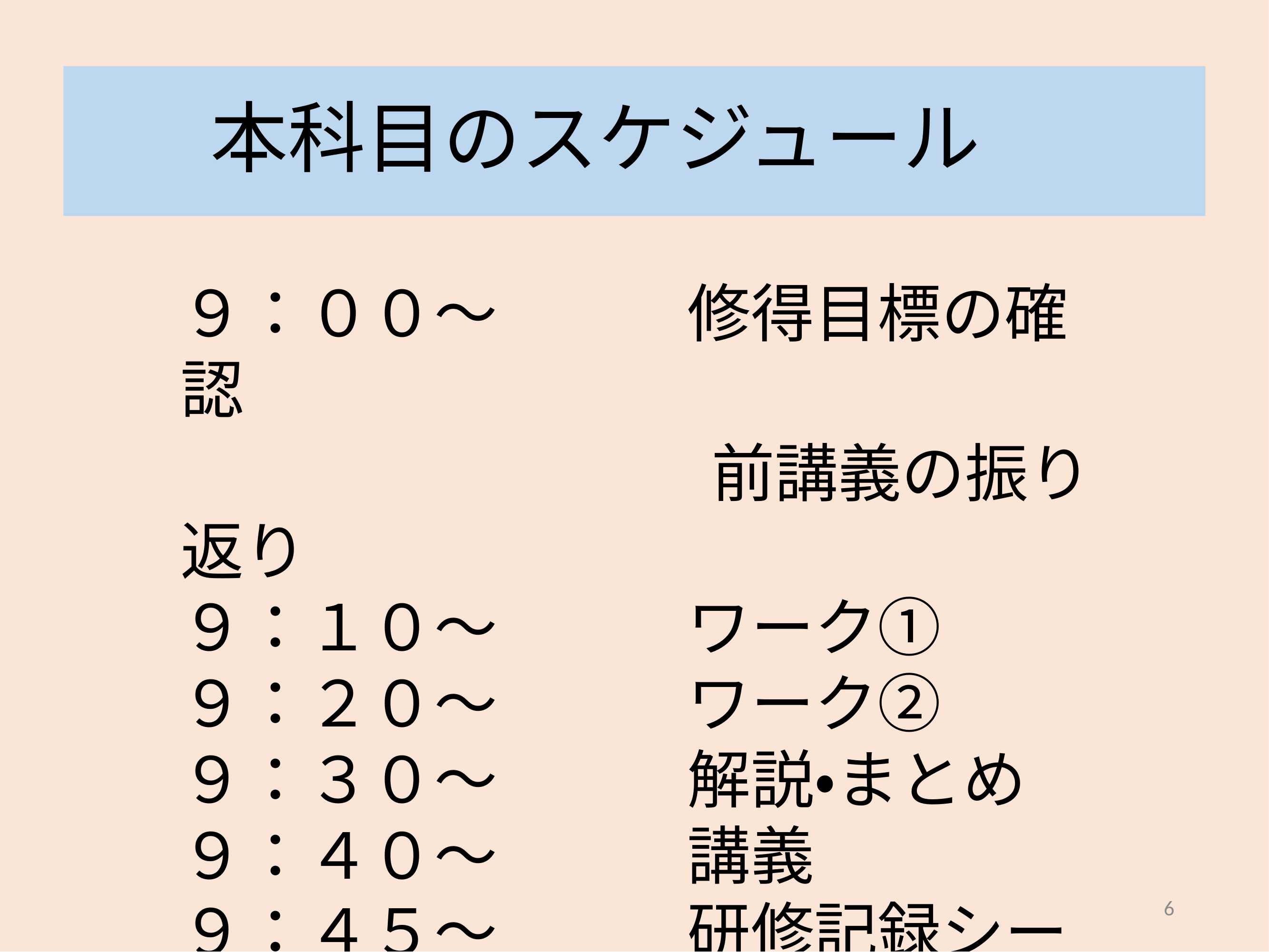

# 本科目のスケジュール
９：００～　　　修得目標の確認
　　　　　　　　前講義の振り返り
９：１０～　　　ワーク①
９：２０～　　　ワーク②
９：３０～　　　解説・まとめ
９：４０～　　　講義
９：４５～　　　研修記録シート記載
９：５０　　　　　終了
6